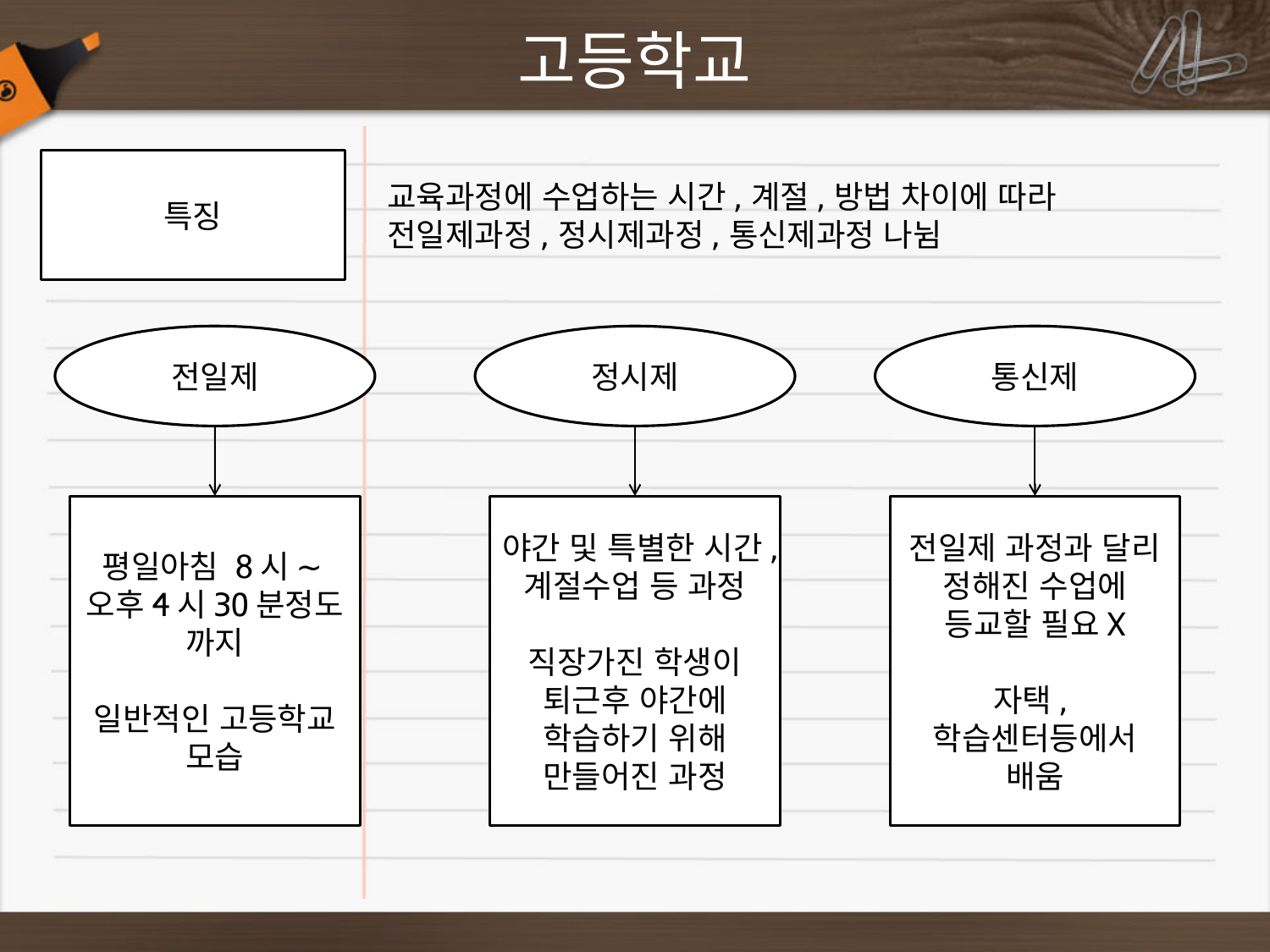

# 고등학교
특징
교육과정에 수업하는 시간,계절,방법 차이에 따라 전일제과정,정시제과정,통신제과정 나뉨
전일제
정시제
통신제
평일아침 8시~오후4시30분정도 까지

일반적인 고등학교 모습
야간 및 특별한 시간,계절수업 등 과정

직장가진 학생이 퇴근후 야간에 학습하기 위해 만들어진 과정
전일제 과정과 달리 정해진 수업에 등교할 필요X

자택,학습센터등에서 배움